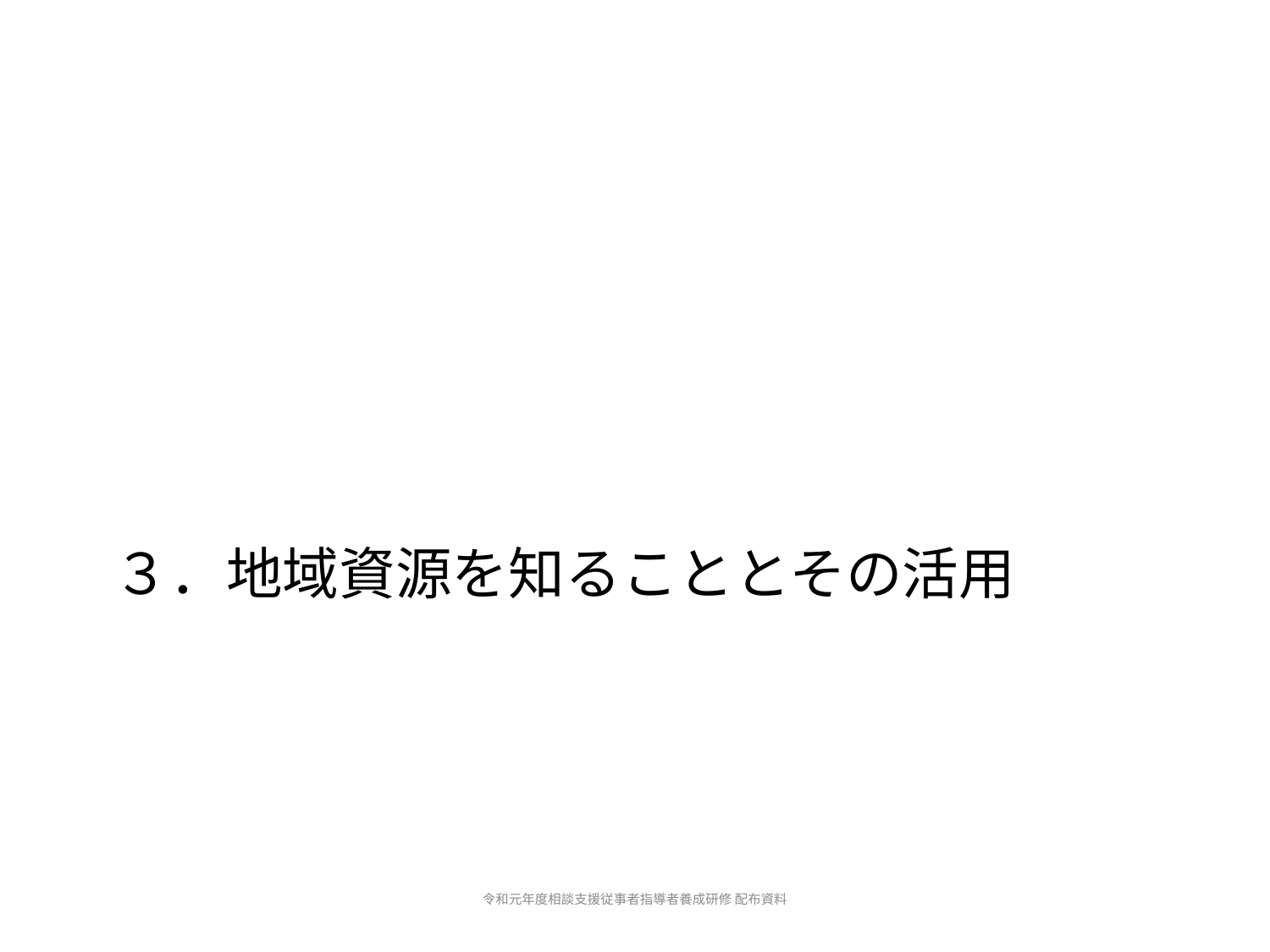

３．地域資源を知ることとその活用
#
令和元年度相談支援従事者指導者養成研修 配布資料